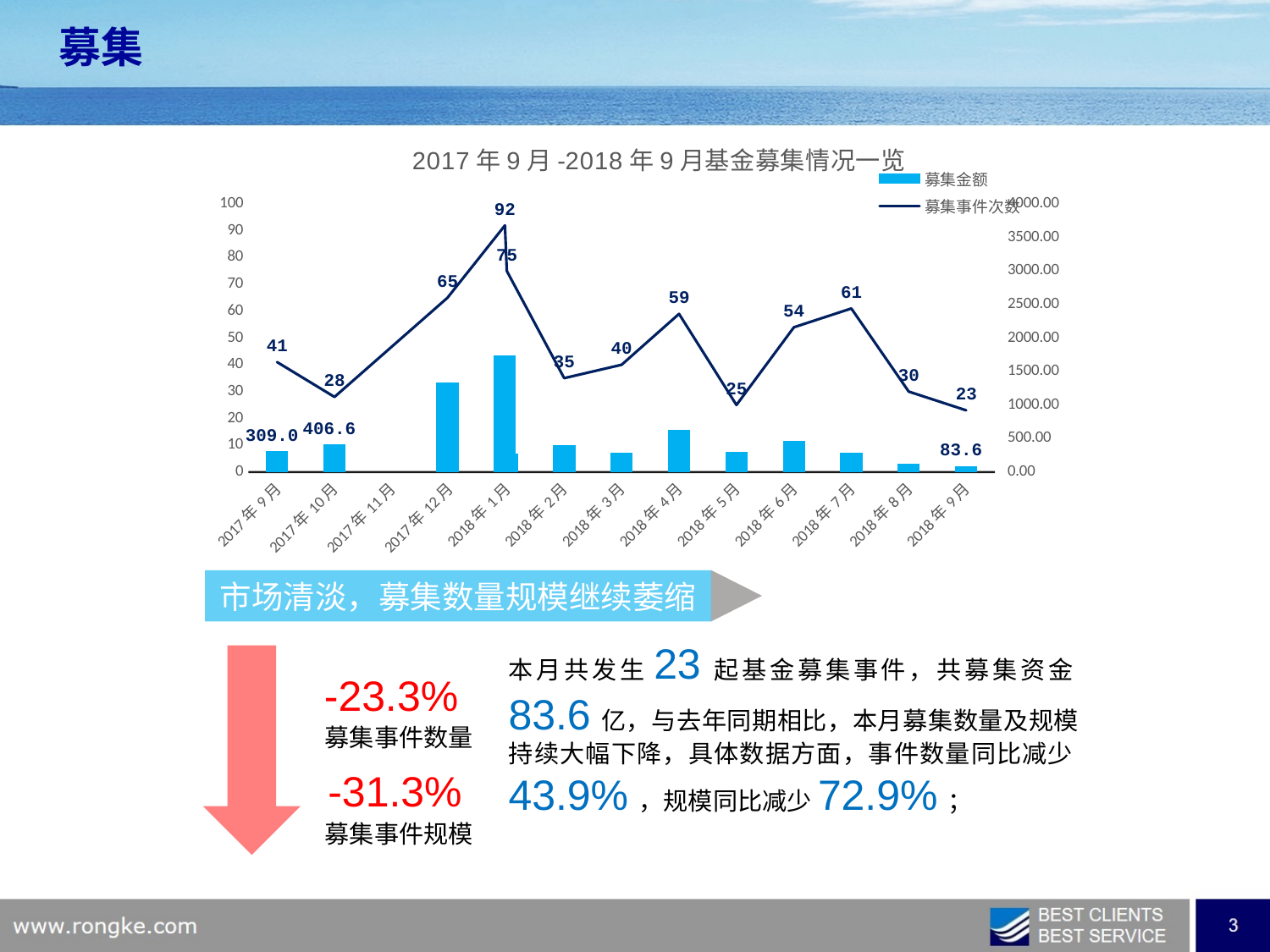

募集

### Chart: 2017年9月-2018年9月基金募集情况一览

| Category | 募集金额 | 募集事件次数 |
|---|---|---|
| 43344 | 83.59 | 23.0 |
| 43313 | 121.594 | 30.0 |
| 43282 | 281.11 | 61.0 |
| 43252 | 455.71 | 54.0 |
| 43221 | 299.52 | 25.0 |
| 43191 | 626.38 | 59.0 |
| 43160 | 276.45 | 40.0 |
| 43132 | 395.95 | 35.0 |
| 43101 | 270.73 | 75.0 |
| 43100 | 1733.88 | 92.0 |
| 43069 | 1325.07 | 65.0 |
| 43009 | 406.631 | 28.0 |
| 42979 | 308.996 | 41.0 |
市场清淡，募集数量规模继续萎缩

本月共发生23起基金募集事件，共募集资金83.6亿，与去年同期相比，本月募集数量及规模持续大幅下降，具体数据方面，事件数量同比减少43.9%，规模同比减少72.9%；

-23.3%
募集事件数量
-31.3%
募集事件规模